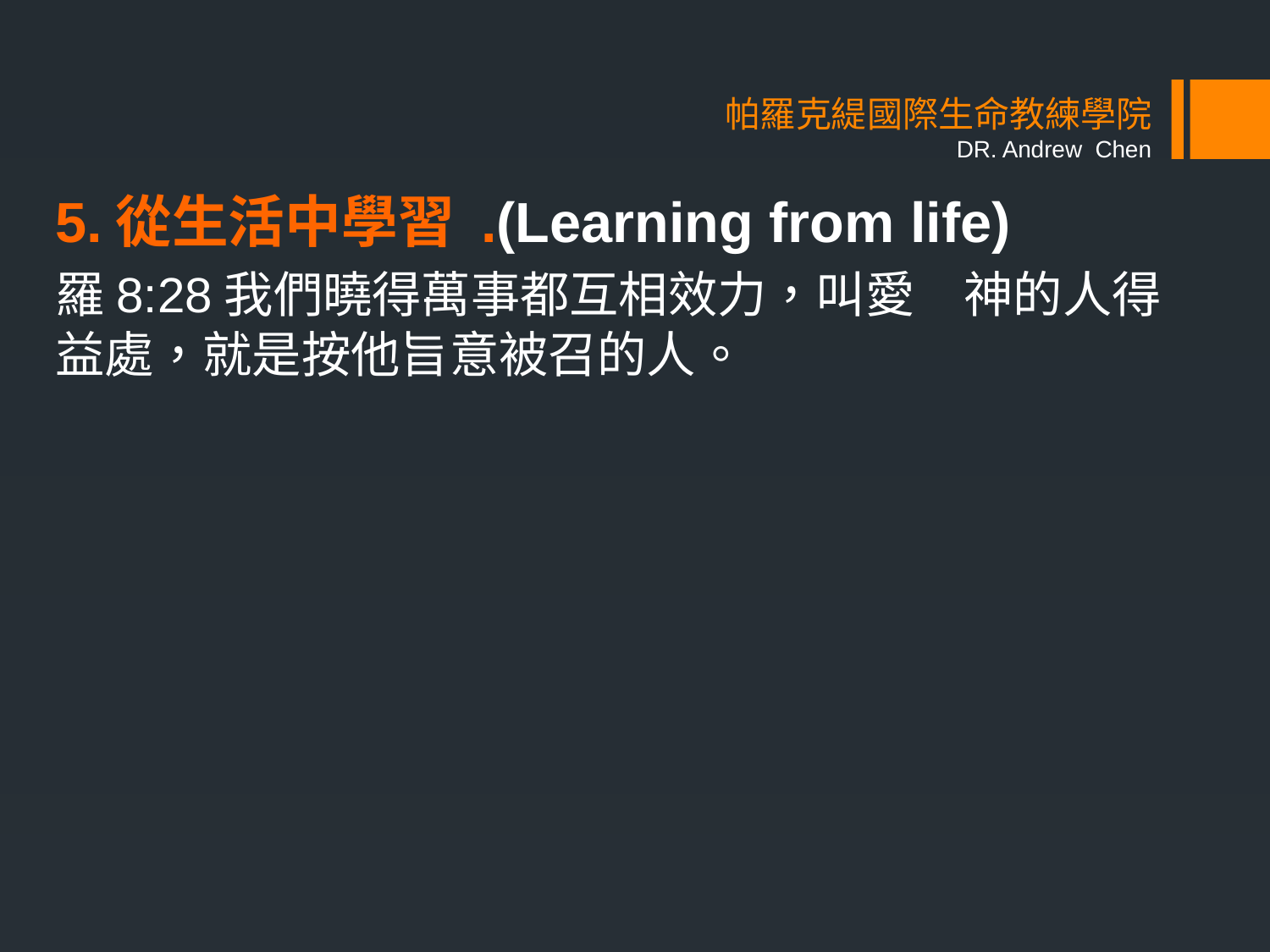

# 帕羅克緹國際生命教練學院 DR. Andrew  Chen
5.從生活中學習 .(Learning from life)
羅8:28我們曉得萬事都互相效力，叫愛　神的人得益處，就是按他旨意被召的人。